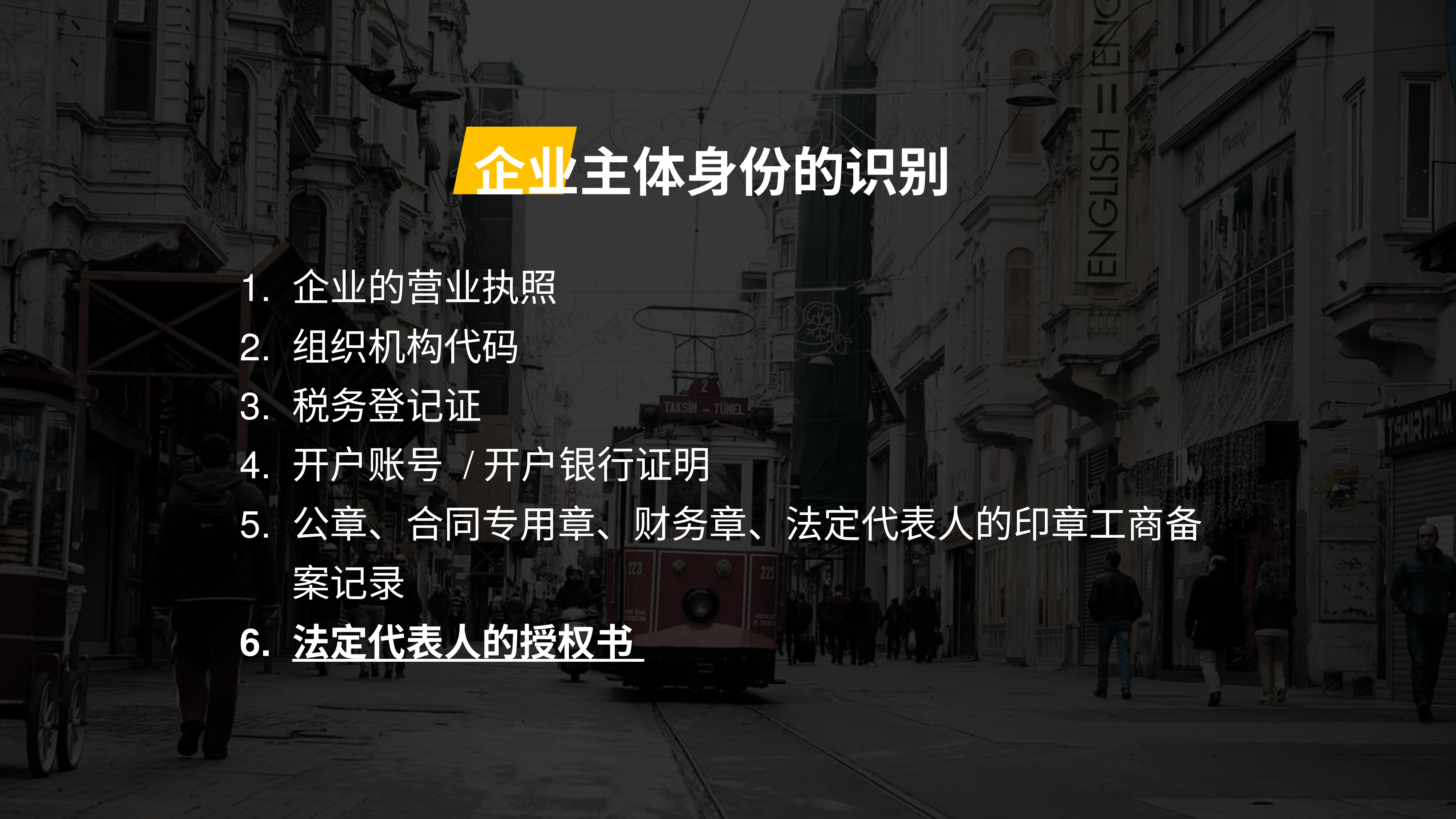

企业主体身份的识别

企业的营业执照
组织机构代码
税务登记证
开户账号 /开户银行证明
公章、合同专用章、财务章、法定代表人的印章工商备案记录
法定代表人的授权书